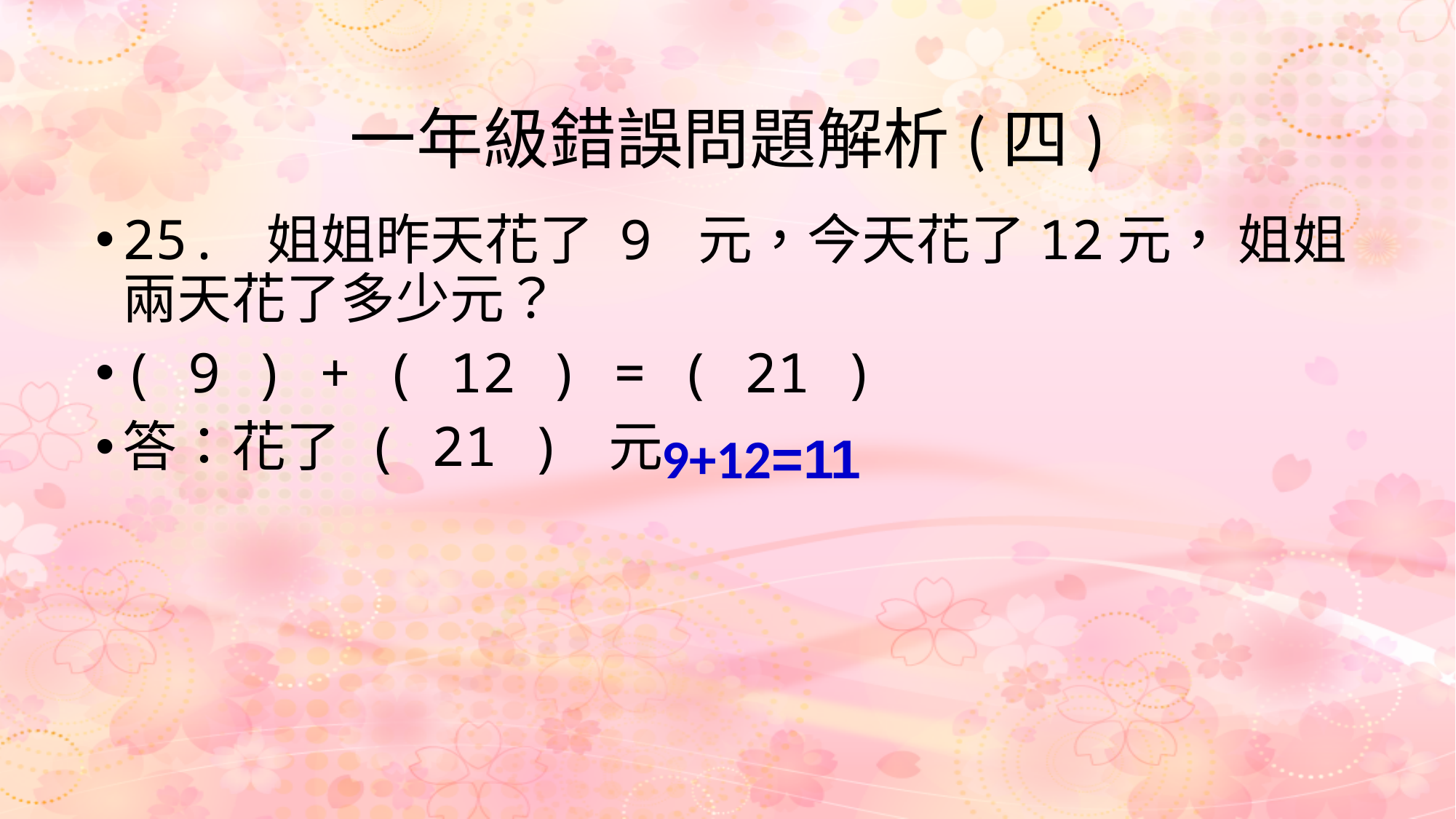

# 一年級錯誤問題解析(四)
25. 姐姐昨天花了 9 元，今天花了12元， 姐姐兩天花了多少元？
( 9 ) + ( 12 ) = ( 21 )
答：花了 ( 21 ) 元
9+12=11